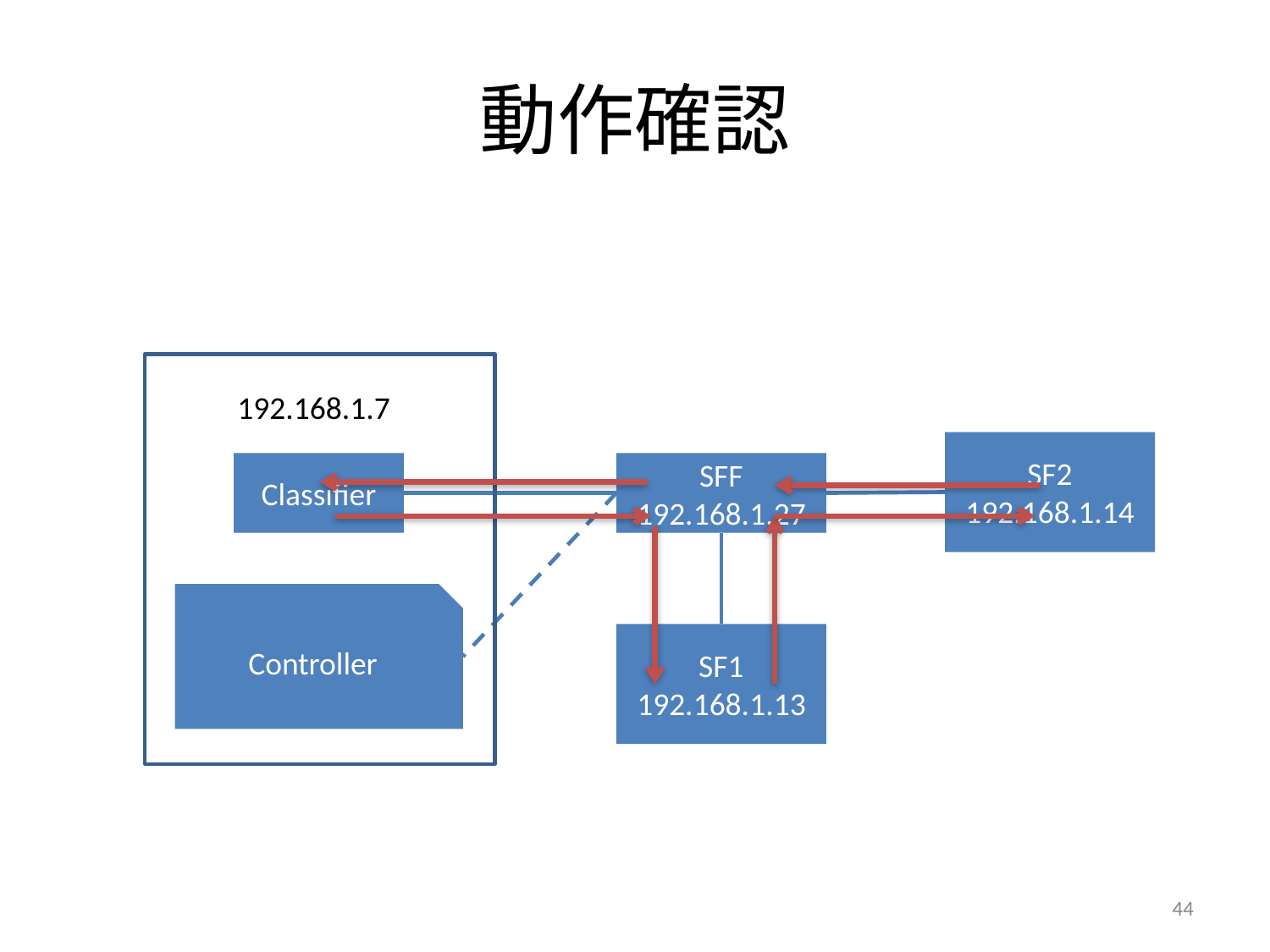

# 動作確認

192.168.1.7
SF2
192.168.1.14
Classifier
SFF
192.168.1.27
Controller
SF1
192.168.1.13
44